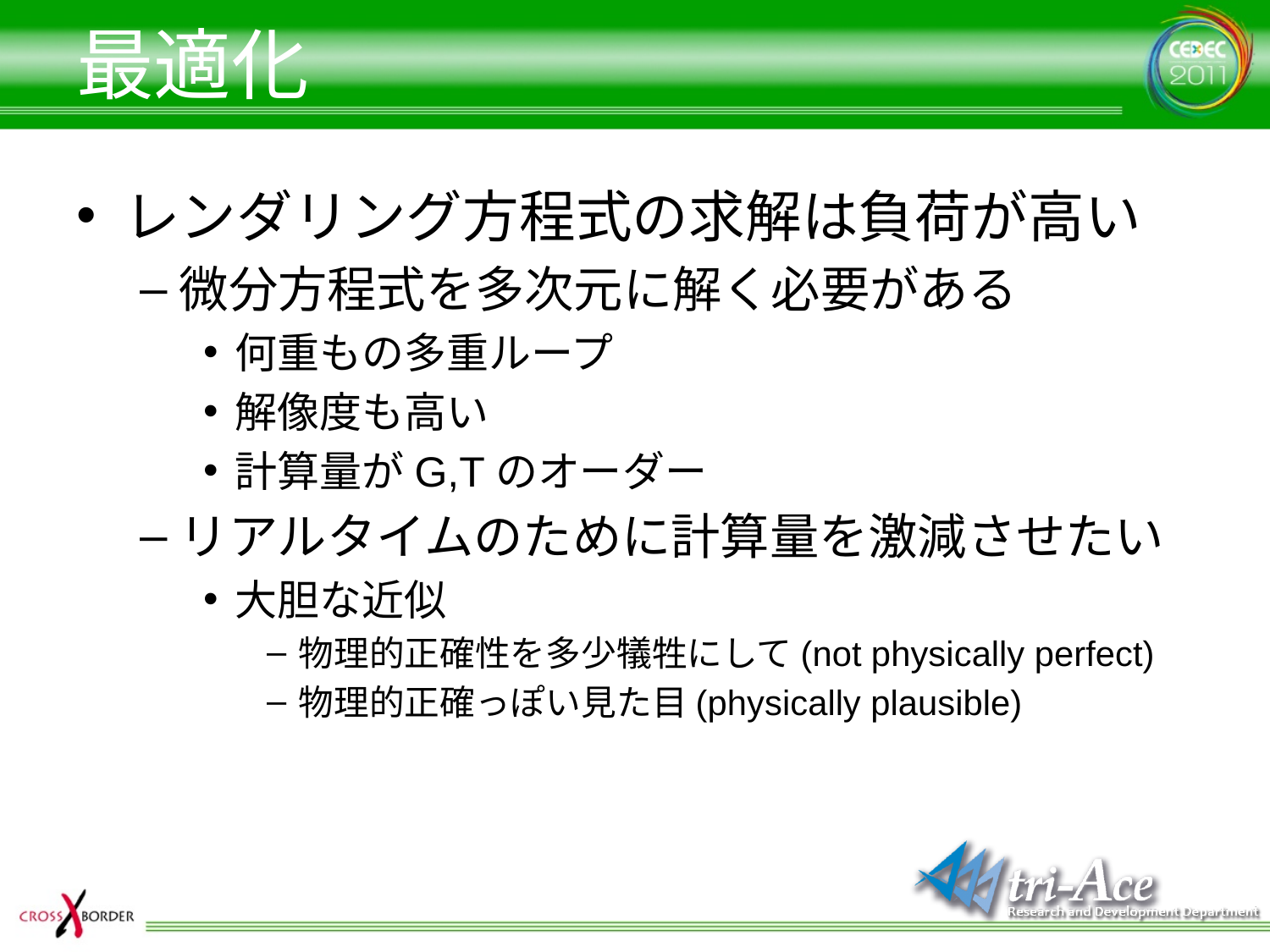

# 最適化
レンダリング方程式の求解は負荷が高い
微分方程式を多次元に解く必要がある
何重もの多重ループ
解像度も高い
計算量がG,Tのオーダー
リアルタイムのために計算量を激減させたい
大胆な近似
物理的正確性を多少犠牲にして(not physically perfect)
物理的正確っぽい見た目(physically plausible)